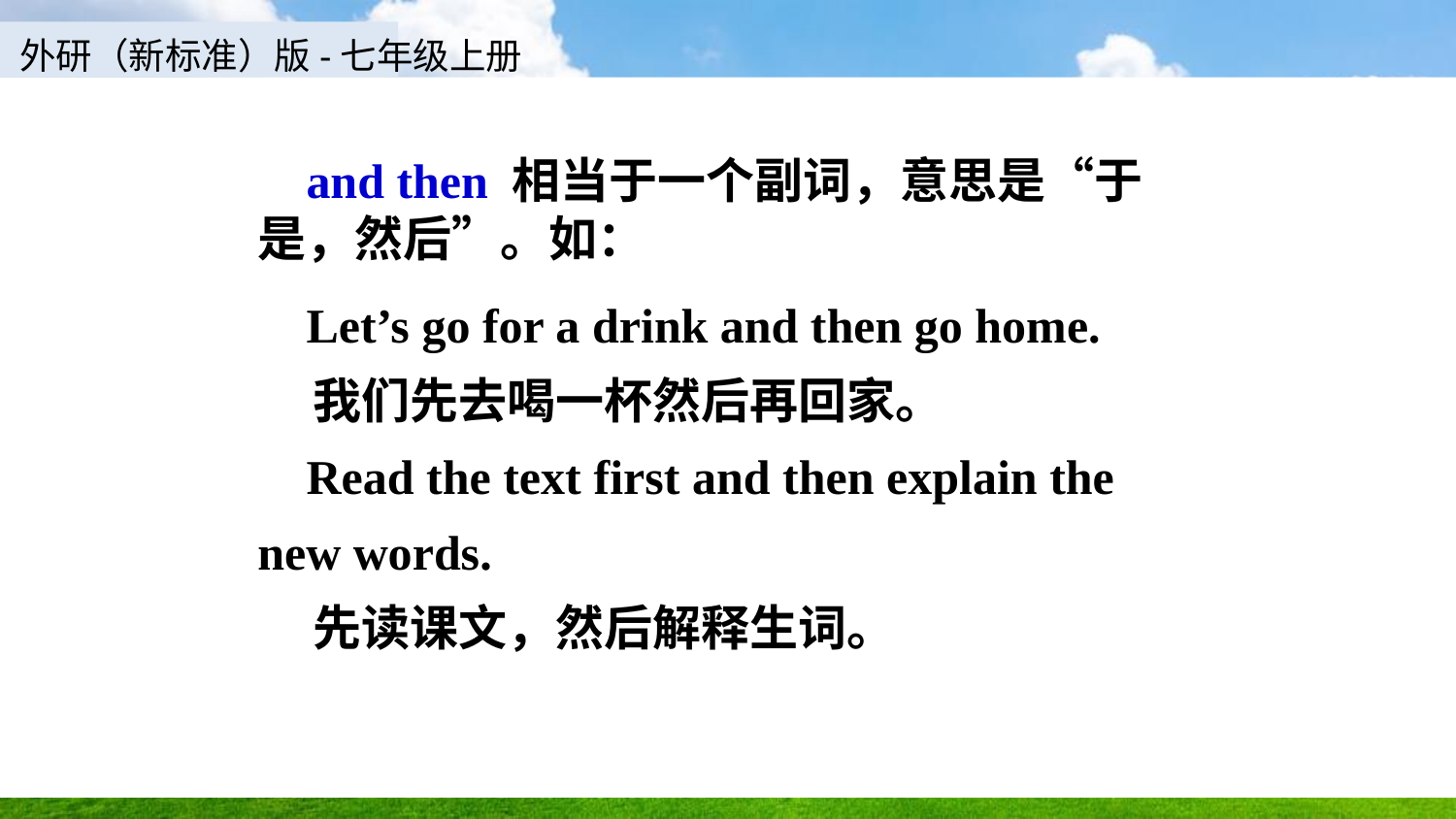

and then 相当于一个副词，意思是“于是，然后”。如：
    Let’s go for a drink and then go home.
    我们先去喝一杯然后再回家。
    Read the text first and then explain the new words.
    先读课文，然后解释生词。